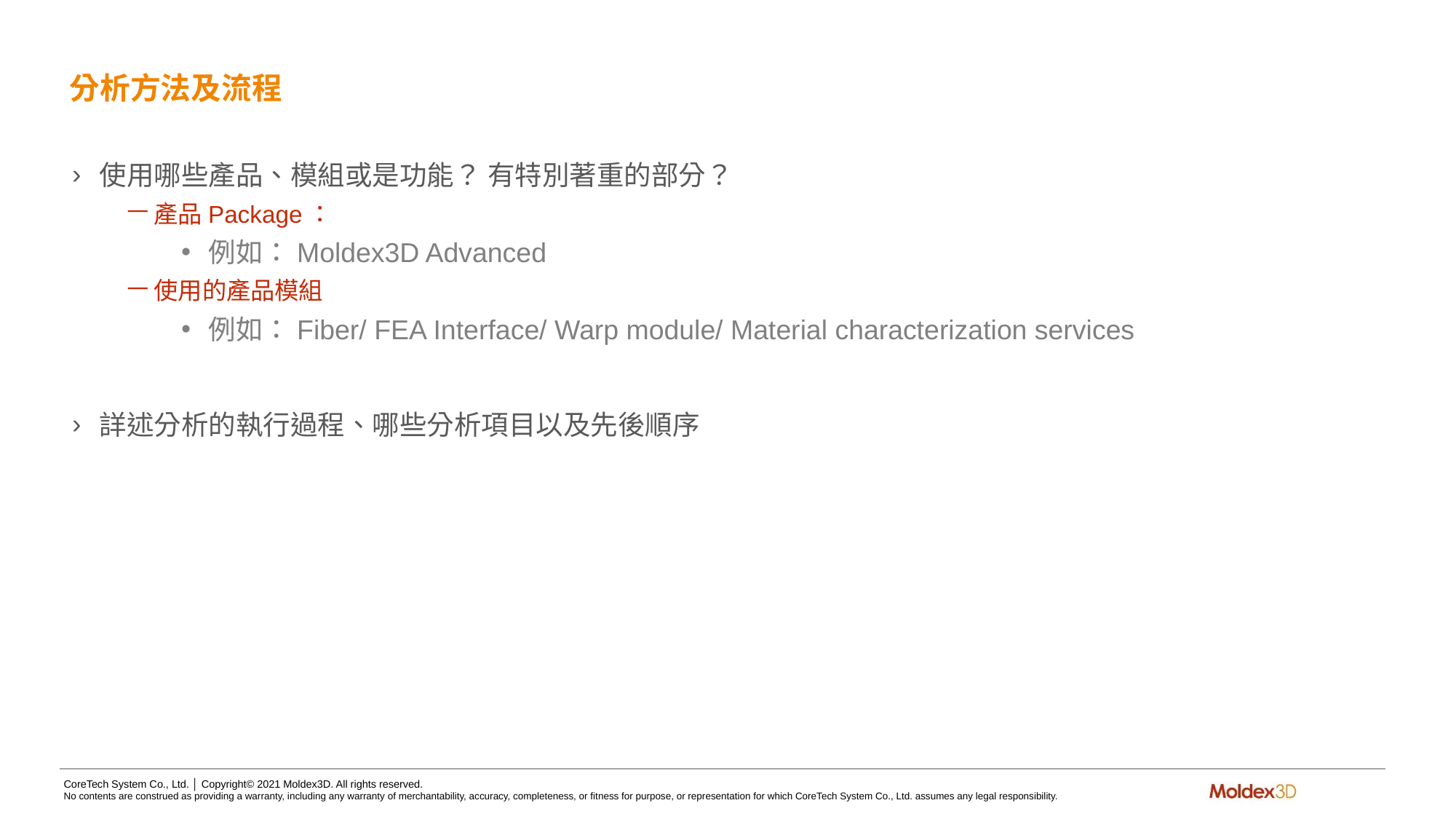

# 分析方法及流程
使用哪些產品、模組或是功能？ 有特別著重的部分？
產品Package：
例如：Moldex3D Advanced
使用的產品模組
例如：Fiber/ FEA Interface/ Warp module/ Material characterization services

詳述分析的執行過程、哪些分析項目以及先後順序